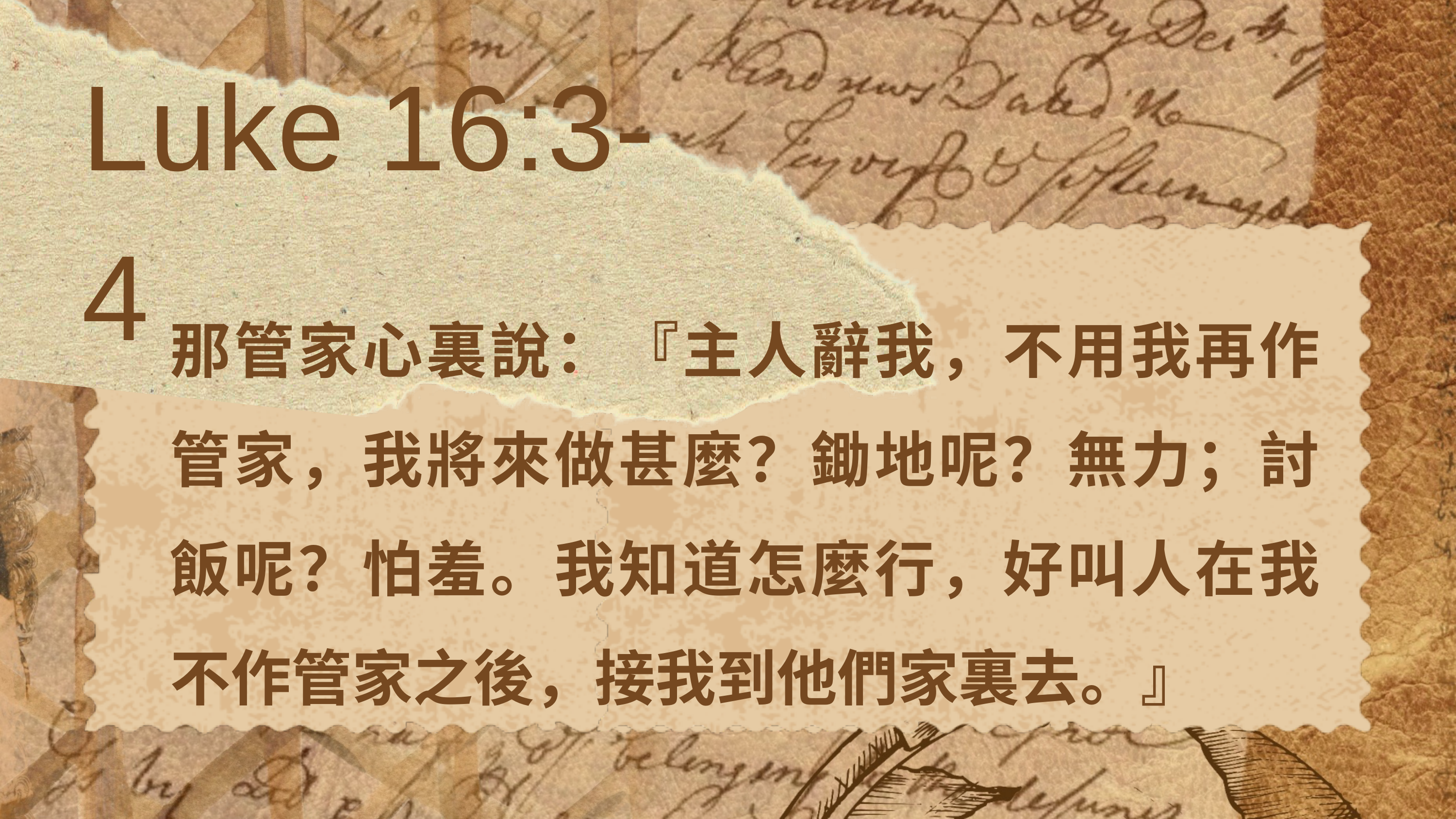

Luke 16:3-4

那管家心裏說：『主人辭我，不用我再作管家，我將來做甚麼？鋤地呢？無力；討飯呢？怕羞。我知道怎麼行，好叫人在我不作管家之後，接我到他們家裏去。』